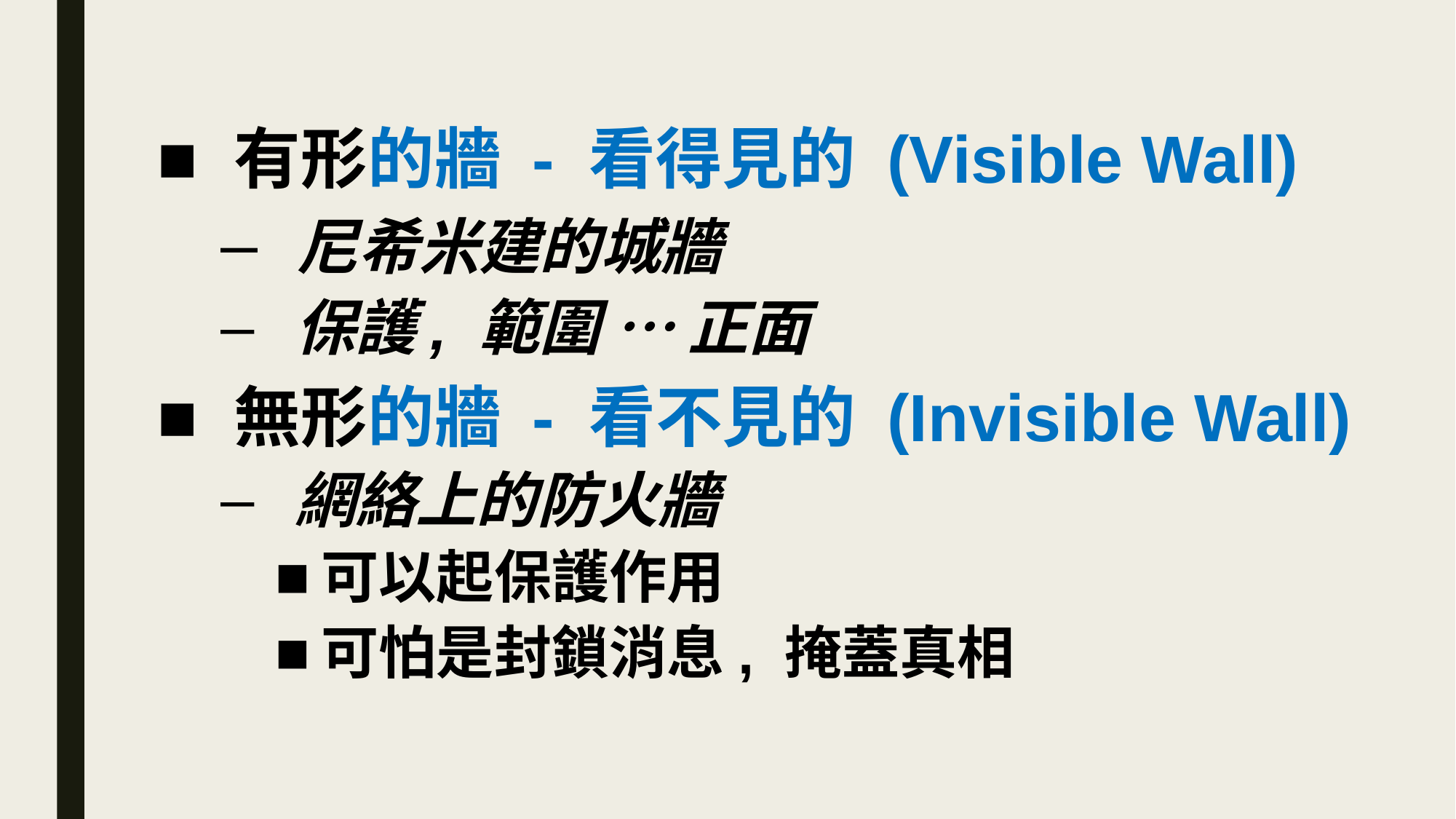

有形的牆 - 看得見的 (Visible Wall)
 尼希米建的城牆
 保護, 範圍 … 正面
 無形的牆 - 看不見的 (Invisible Wall)
 網絡上的防火牆
可以起保護作用
可怕是封鎖消息, 掩蓋真相